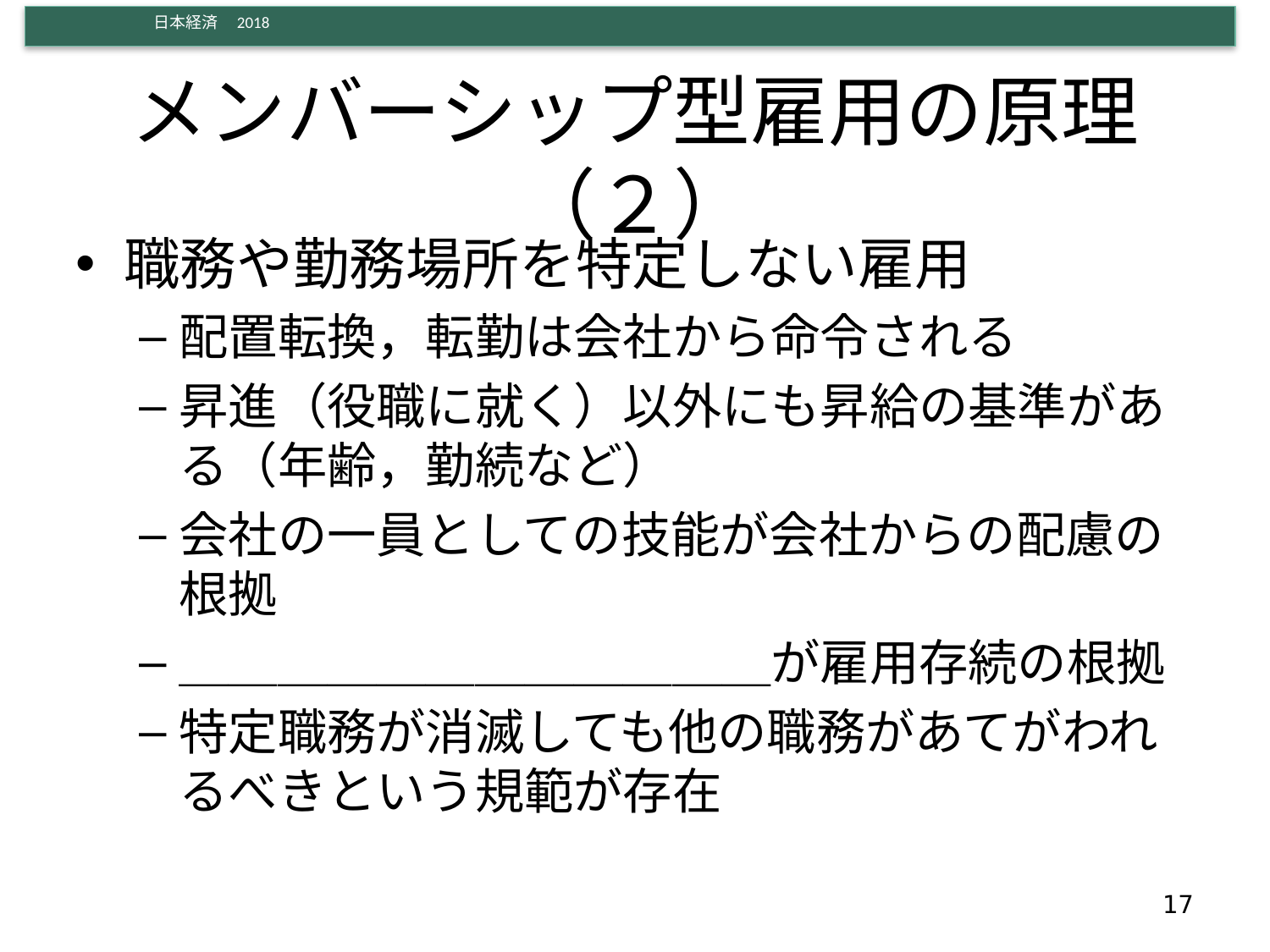

# メンバーシップ型雇用の原理（２）
職務や勤務場所を特定しない雇用
配置転換，転勤は会社から命令される
昇進（役職に就く）以外にも昇給の基準がある（年齢，勤続など）
会社の一員としての技能が会社からの配慮の根拠
＿＿＿＿＿＿＿＿＿＿＿＿が雇用存続の根拠
特定職務が消滅しても他の職務があてがわれるべきという規範が存在

17